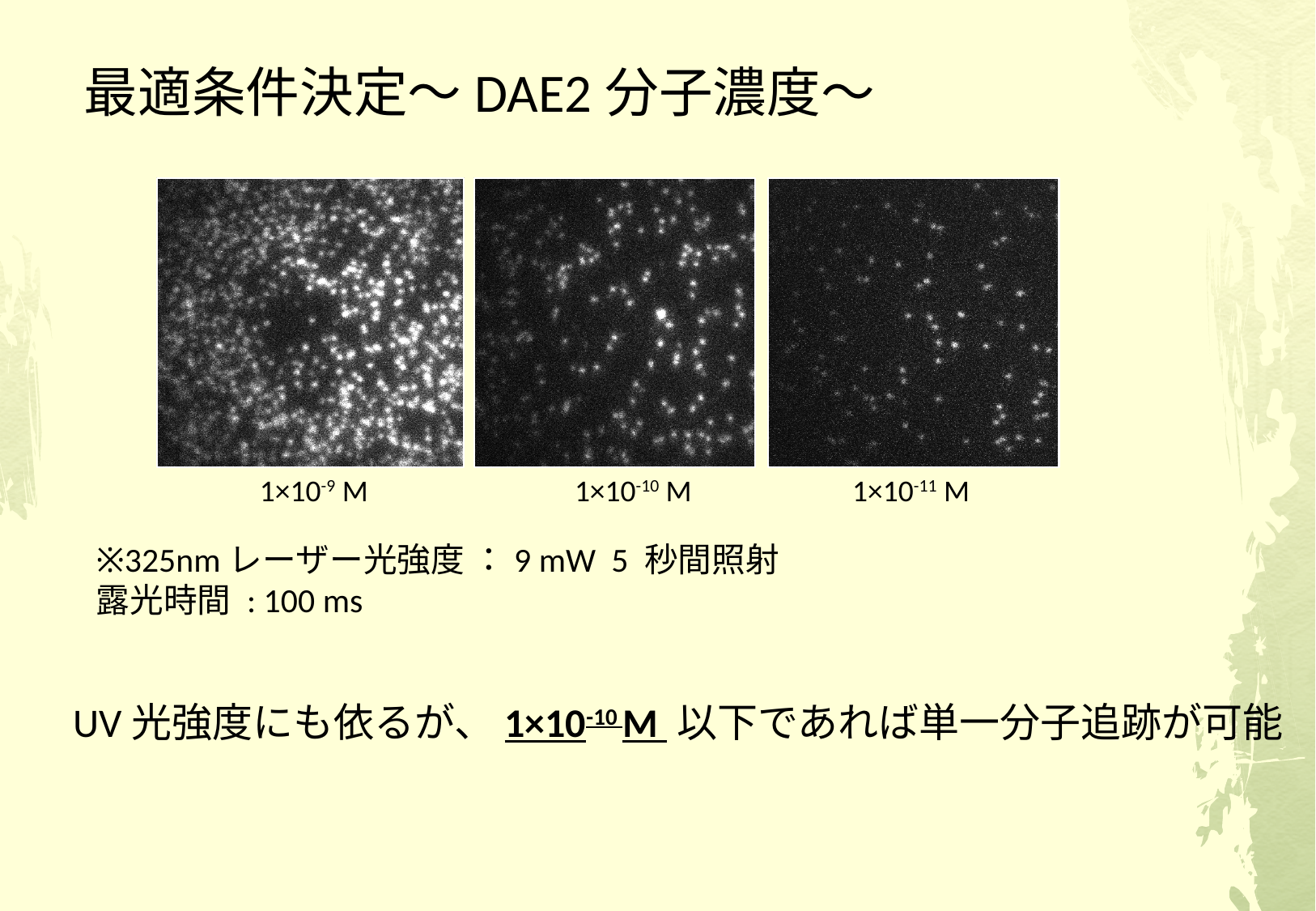

# 最適条件決定～DAE2分子濃度～

1×10-9 M
1×10-10 M
1×10-11 M
※325nmレーザー光強度 ：9 mW  5 秒間照射
露光時間 : 100 ms
UV光強度にも依るが、1×10-10 M 以下であれば単一分子追跡が可能